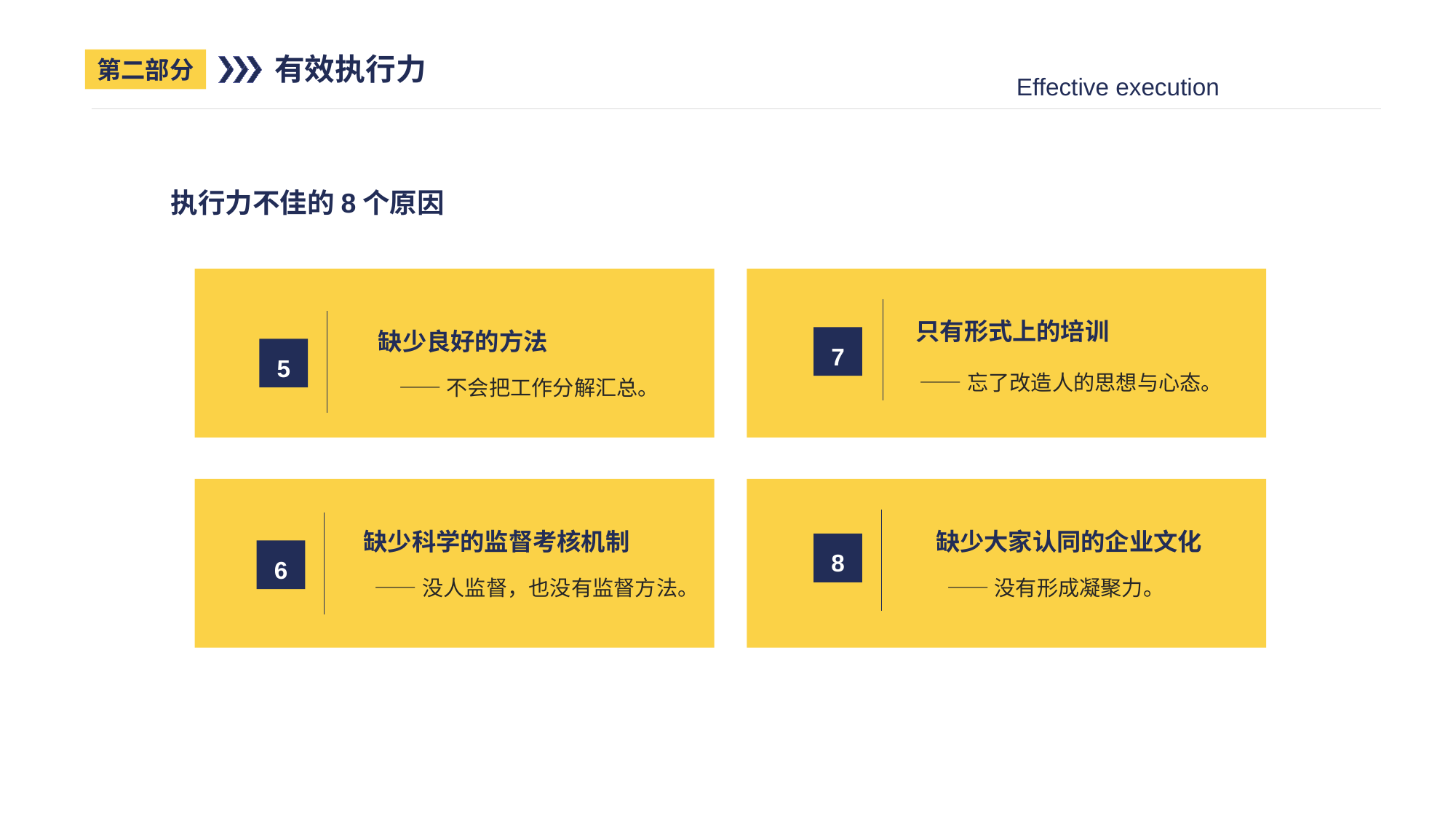

有效执行力
第二部分

Effective execution
执行力不佳的8个原因

缺少良好的方法
5
——不会把工作分解汇总。

只有形式上的培训
7
——忘了改造人的思想与心态。

缺少科学的监督考核机制
6
——没人监督，也没有监督方法。

缺少大家认同的企业文化
8
——没有形成凝聚力。